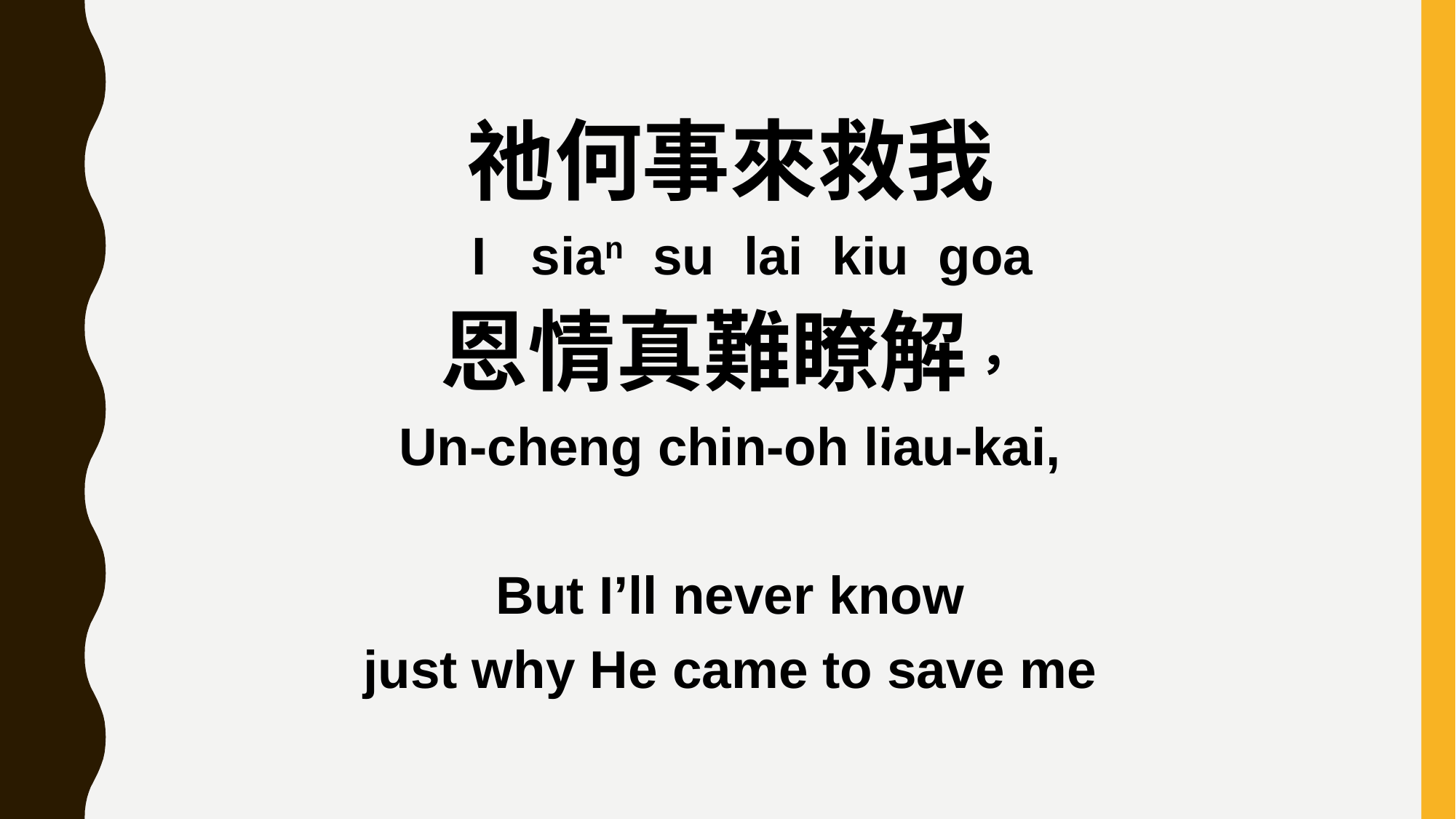

祂何事來救我
   I   sian  su  lai  kiu  goa
恩情真難瞭解，
Un-cheng chin-oh liau-kai,

But I’ll never know
just why He came to save me